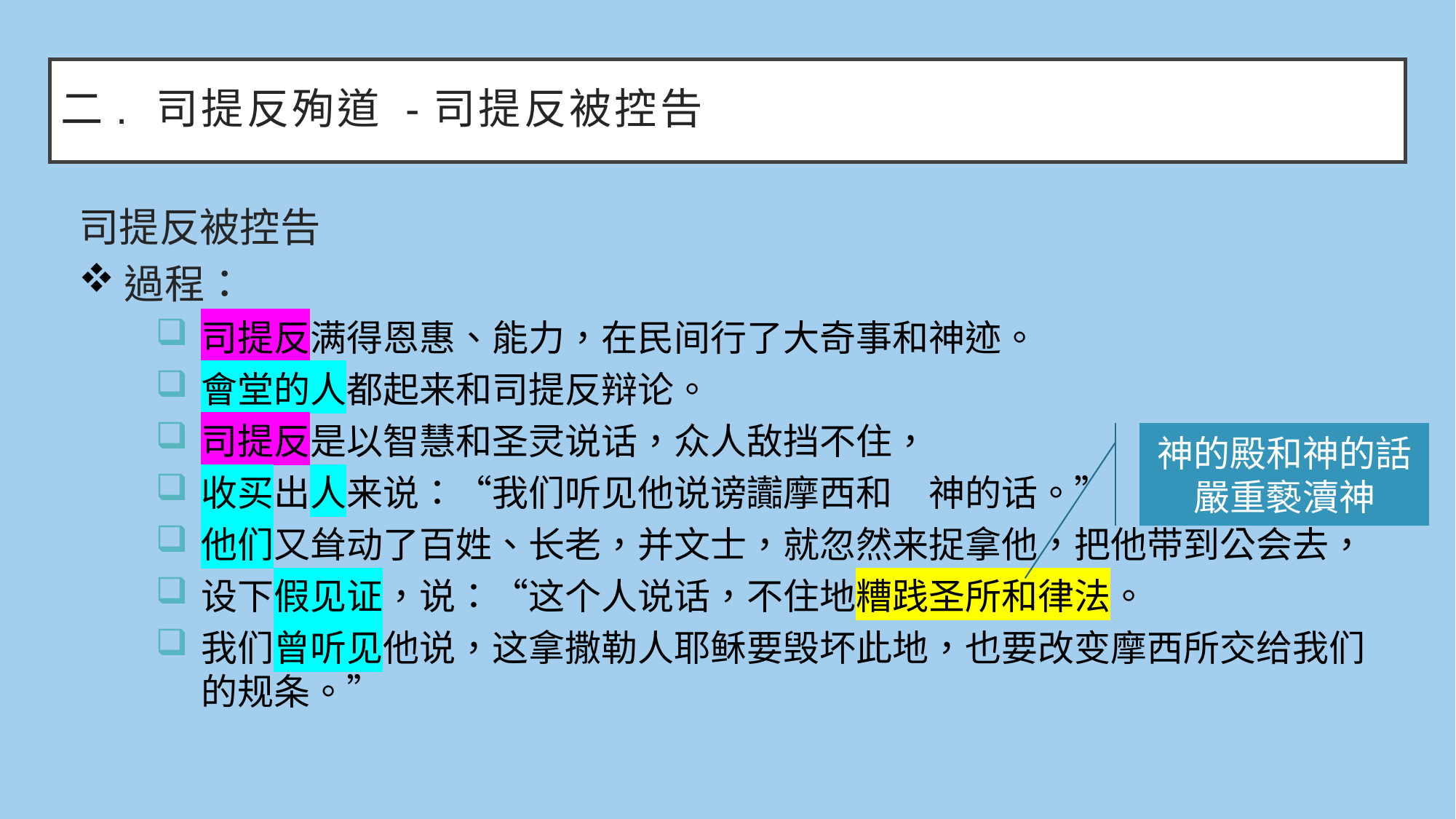

# 二. 司提反殉道 -司提反被控告
司提反被控告
過程：
司提反满得恩惠、能力，在民间行了大奇事和神迹。
會堂的人都起来和司提反辩论。
司提反是以智慧和圣灵说话，众人敌挡不住，
收买出人来说：“我们听见他说谤讟摩西和　神的话。”
他们又耸动了百姓、长老，并文士，就忽然来捉拿他，把他带到公会去，
设下假见证，说：“这个人说话，不住地糟践圣所和律法。
我们曾听见他说，这拿撒勒人耶稣要毁坏此地，也要改变摩西所交给我们的规条。”

神的殿和神的話
嚴重褻瀆神